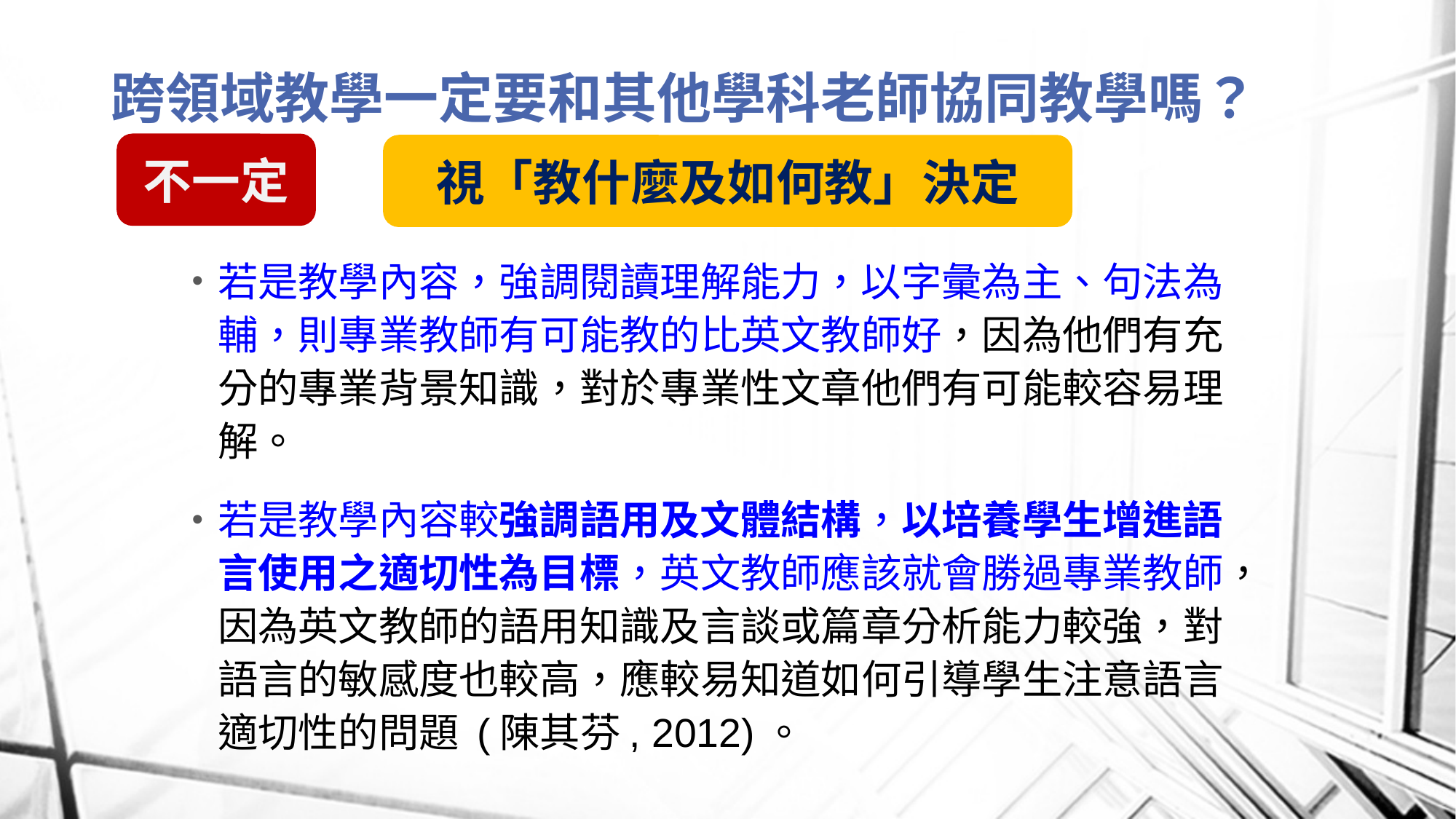

# 跨領域教學一定要和其他學科老師協同教學嗎？
不一定
視「教什麼及如何教」決定
若是教學內容，強調閱讀理解能力，以字彙為主、句法為輔，則專業教師有可能教的比英文教師好，因為他們有充分的專業背景知識，對於專業性文章他們有可能較容易理解。
若是教學內容較強調語用及文體結構，以培養學生增進語言使用之適切性為目標，英文教師應該就會勝過專業教師，因為英文教師的語用知識及言談或篇章分析能力較強，對語言的敏感度也較高，應較易知道如何引導學生注意語言適切性的問題 (陳其芬, 2012)。